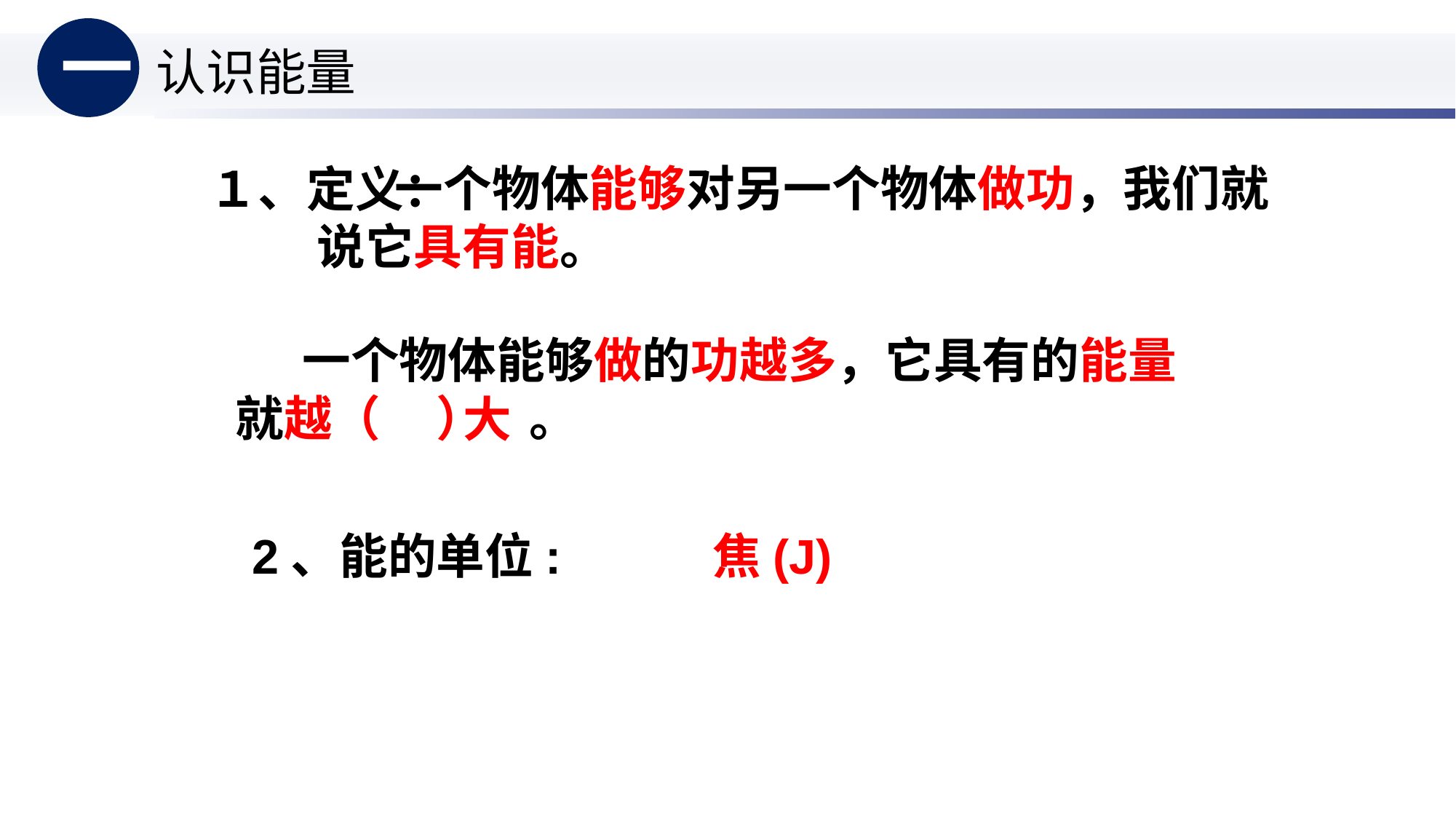

一

认识能量

      一个物体能够对另一个物体做功，我们就说它具有能。
１、定义：
     一个物体能够做的功越多，它具有的能量就越（     ）    。
大
2、能的单位:
焦(J)